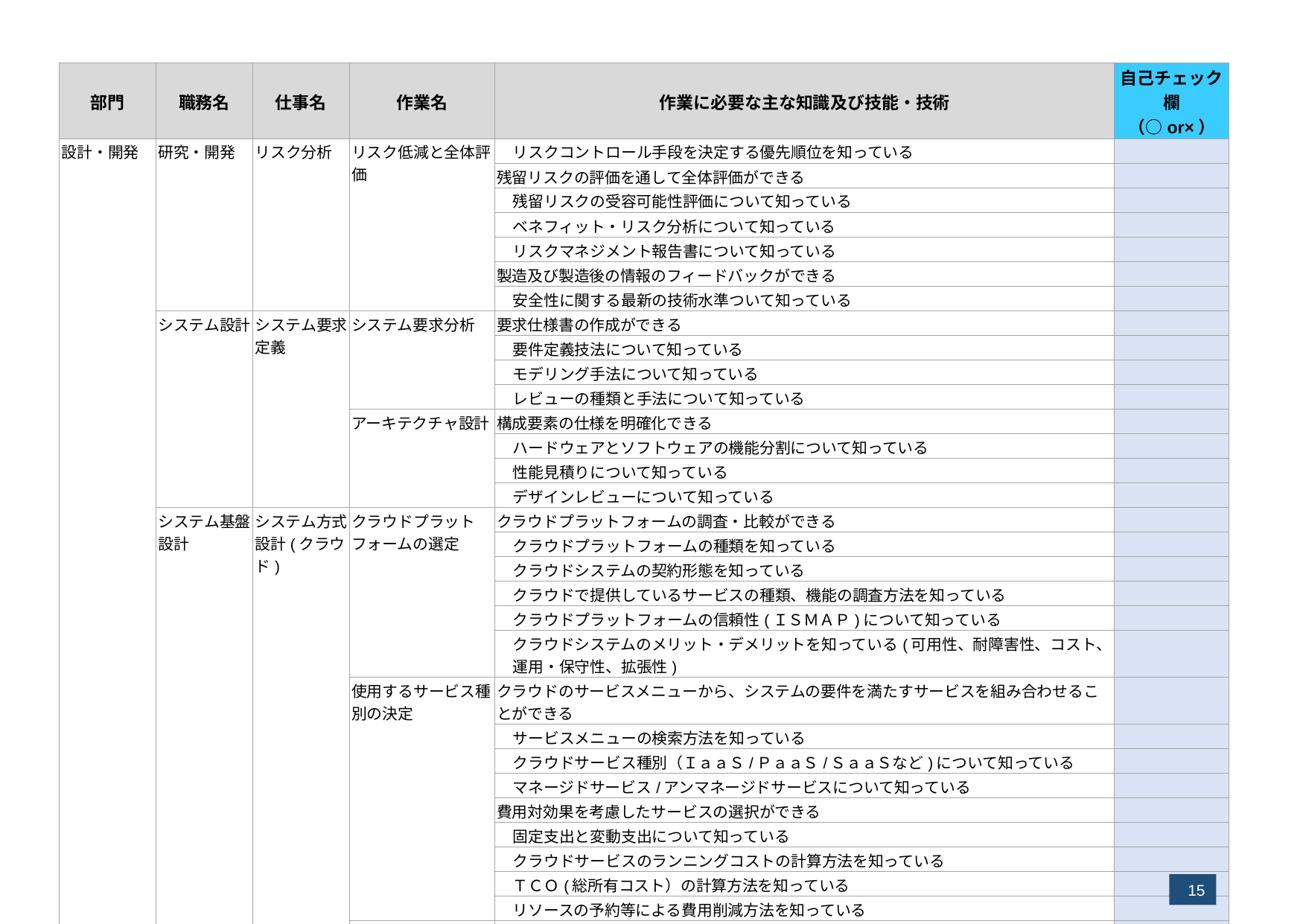

| 部門 | 職務名 | 仕事名 | 作業名 | 作業に必要な主な知識及び技能・技術 | 自己チェック欄 （○or×） |
| --- | --- | --- | --- | --- | --- |
| 設計・開発 | 研究・開発 | リスク分析 | リスク低減と全体評価 | リスクコントロール手段を決定する優先順位を知っている |  |
|  |  |  |  | 残留リスクの評価を通して全体評価ができる |  |
|  |  |  |  | 残留リスクの受容可能性評価について知っている |  |
|  |  |  |  | ベネフィット・リスク分析について知っている |  |
|  |  |  |  | リスクマネジメント報告書について知っている |  |
|  |  |  |  | 製造及び製造後の情報のフィードバックができる |  |
|  |  |  |  | 安全性に関する最新の技術水準ついて知っている |  |
|  | システム設計 | システム要求定義 | システム要求分析 | 要求仕様書の作成ができる |  |
|  |  |  |  | 要件定義技法について知っている |  |
|  |  |  |  | モデリング手法について知っている |  |
|  |  |  |  | レビューの種類と手法について知っている |  |
|  |  |  | アーキテクチャ設計 | 構成要素の仕様を明確化できる |  |
|  |  |  |  | ハードウェアとソフトウェアの機能分割について知っている |  |
|  |  |  |  | 性能見積りについて知っている |  |
|  |  |  |  | デザインレビューについて知っている |  |
|  | システム基盤設計 | システム方式設計(クラウド) | クラウドプラットフォームの選定 | クラウドプラットフォームの調査・比較ができる |  |
|  |  |  |  | クラウドプラットフォームの種類を知っている |  |
|  |  |  |  | クラウドシステムの契約形態を知っている |  |
|  |  |  |  | クラウドで提供しているサービスの種類、機能の調査方法を知っている |  |
|  |  |  |  | クラウドプラットフォームの信頼性(ＩＳＭＡＰ)について知っている |  |
|  |  |  |  | クラウドシステムのメリット・デメリットを知っている(可用性、耐障害性、コスト、運用・保守性、拡張性) |  |
|  |  |  | 使用するサービス種別の決定 | クラウドのサービスメニューから、システムの要件を満たすサービスを組み合わせることができる |  |
|  |  |  |  | サービスメニューの検索方法を知っている |  |
|  |  |  |  | クラウドサービス種別（ＩａａＳ/ＰａａＳ/ＳａａＳなど)について知っている |  |
|  |  |  |  | マネージドサービス/アンマネージドサービスについて知っている |  |
|  |  |  |  | 費用対効果を考慮したサービスの選択ができる |  |
|  |  |  |  | 固定支出と変動支出について知っている |  |
|  |  |  |  | クラウドサービスのランニングコストの計算方法を知っている |  |
|  |  |  |  | ＴＣＯ(総所有コスト）の計算方法を知っている |  |
|  |  |  |  | リソースの予約等による費用削減方法を知っている |  |
|  |  |  | サーバー構成 | 仮想サーバーサービスを使用したサーバー構成を設計できる |  |
|  |  |  |  | 仮想サーバーＯＳの維持・管理方法を知っている |  |
|  |  |  |  | 仮想サーバーイメージの種類・特徴を知っている |  |
15